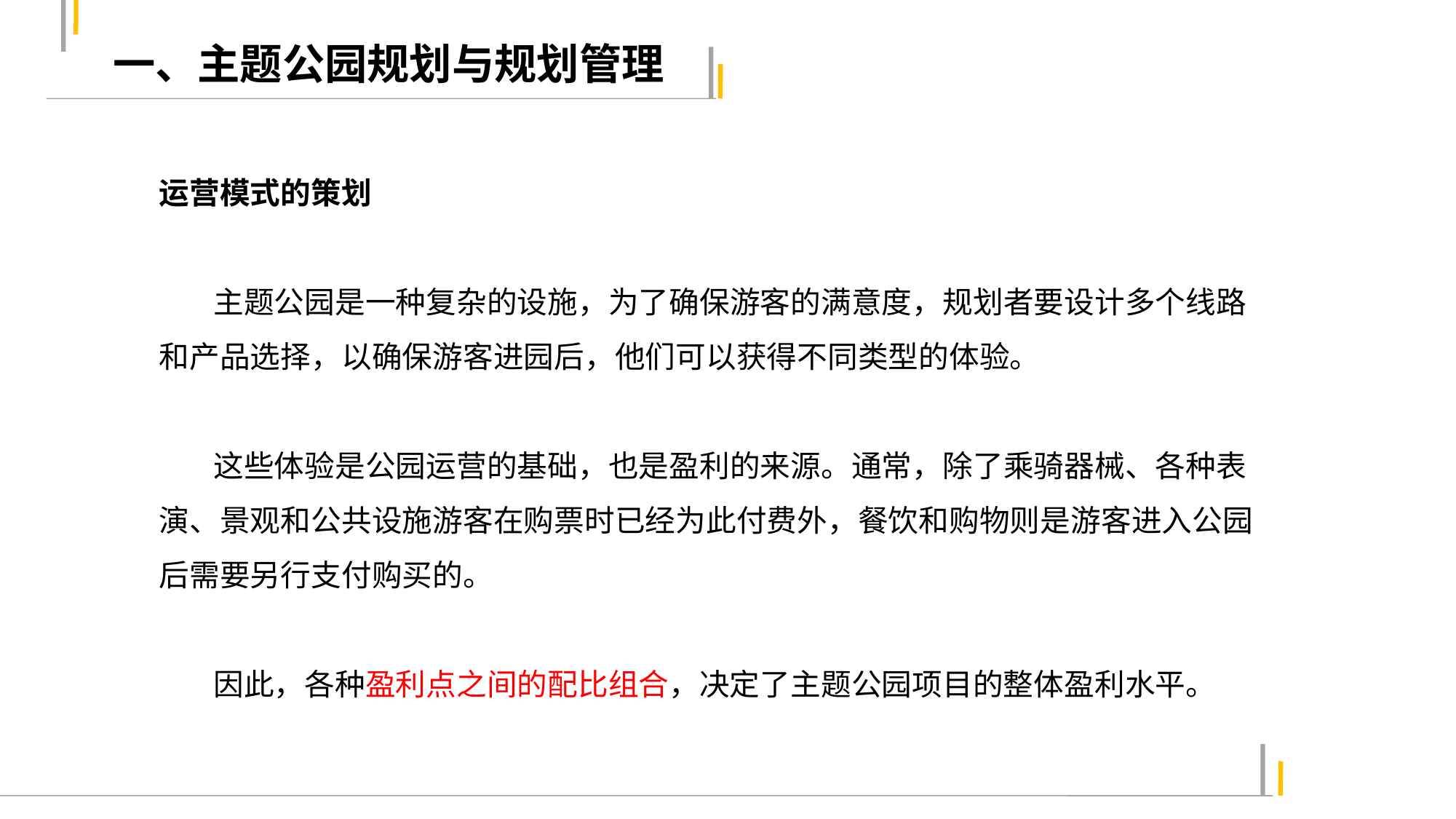

一、主题公园规划与规划管理

运营模式的策划

       主题公园是一种复杂的设施，为了确保游客的满意度，规划者要设计多个线路和产品选择，以确保游客进园后，他们可以获得不同类型的体验。

       这些体验是公园运营的基础，也是盈利的来源。通常，除了乘骑器械、各种表演、景观和公共设施游客在购票时已经为此付费外，餐饮和购物则是游客进入公园后需要另行支付购买的。

       因此，各种盈利点之间的配比组合，决定了主题公园项目的整体盈利水平。